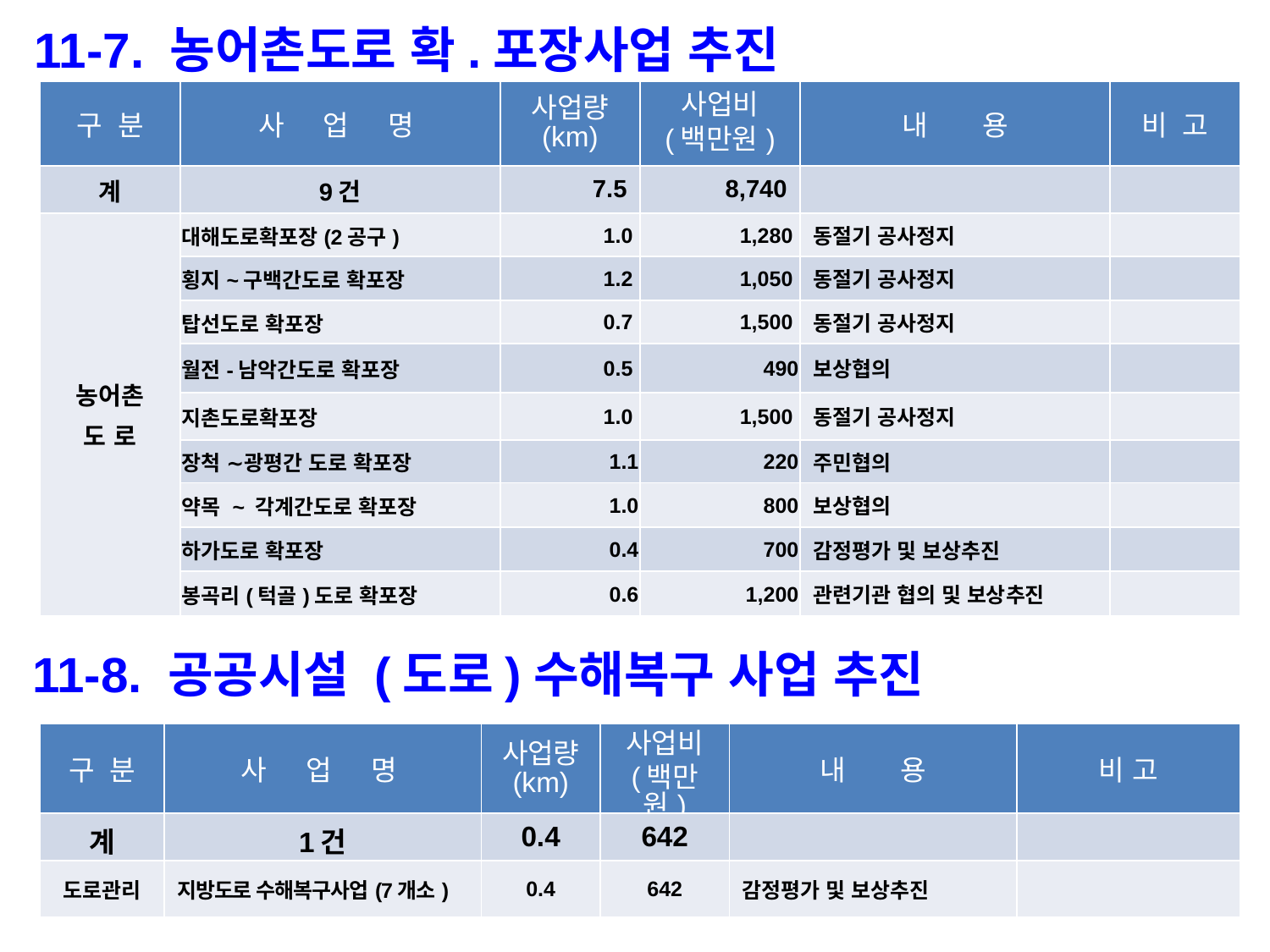

11-7. 농어촌도로 확.포장사업 추진

| 구 분 | 사 업 명 | 사업량 (km) | 사업비 (백만원) | 내 용 | 비 고 |
| --- | --- | --- | --- | --- | --- |
| 계 | 9건 | 7.5 | 8,740 |  |  |
| 농어촌 도 로 | 대해도로확포장(2공구) | 1.0 | 1,280 | 동절기 공사정지 |  |
|  | 횡지~구백간도로 확포장 | 1.2 | 1,050 | 동절기 공사정지 |  |
|  | 탑선도로 확포장 | 0.7 | 1,500 | 동절기 공사정지 |  |
|  | 월전-남악간도로 확포장 | 0.5 | 490 | 보상협의 |  |
|  | 지촌도로확포장 | 1.0 | 1,500 | 동절기 공사정지 |  |
|  | 장척 ∼광평간 도로 확포장 | 1.1 | 220 | 주민협의 |  |
|  | 약목 ~ 각계간도로 확포장 | 1.0 | 800 | 보상협의 |  |
|  | 하가도로 확포장 | 0.4 | 700 | 감정평가 및 보상추진 |  |
|  | 봉곡리(턱골)도로 확포장 | 0.6 | 1,200 | 관련기관 협의 및 보상추진 |  |

11-8. 공공시설 (도로)수해복구 사업 추진

| 구 분 | 사 업 명 | 사업량 (km) | 사업비 (백만원) | 내 용 | 비 고 |
| --- | --- | --- | --- | --- | --- |
| 계 | 1건 | 0.4 | 642 |  |  |
| 도로관리 | 지방도로 수해복구사업(7개소) | 0.4 | 642 | 감정평가 및 보상추진 |  |